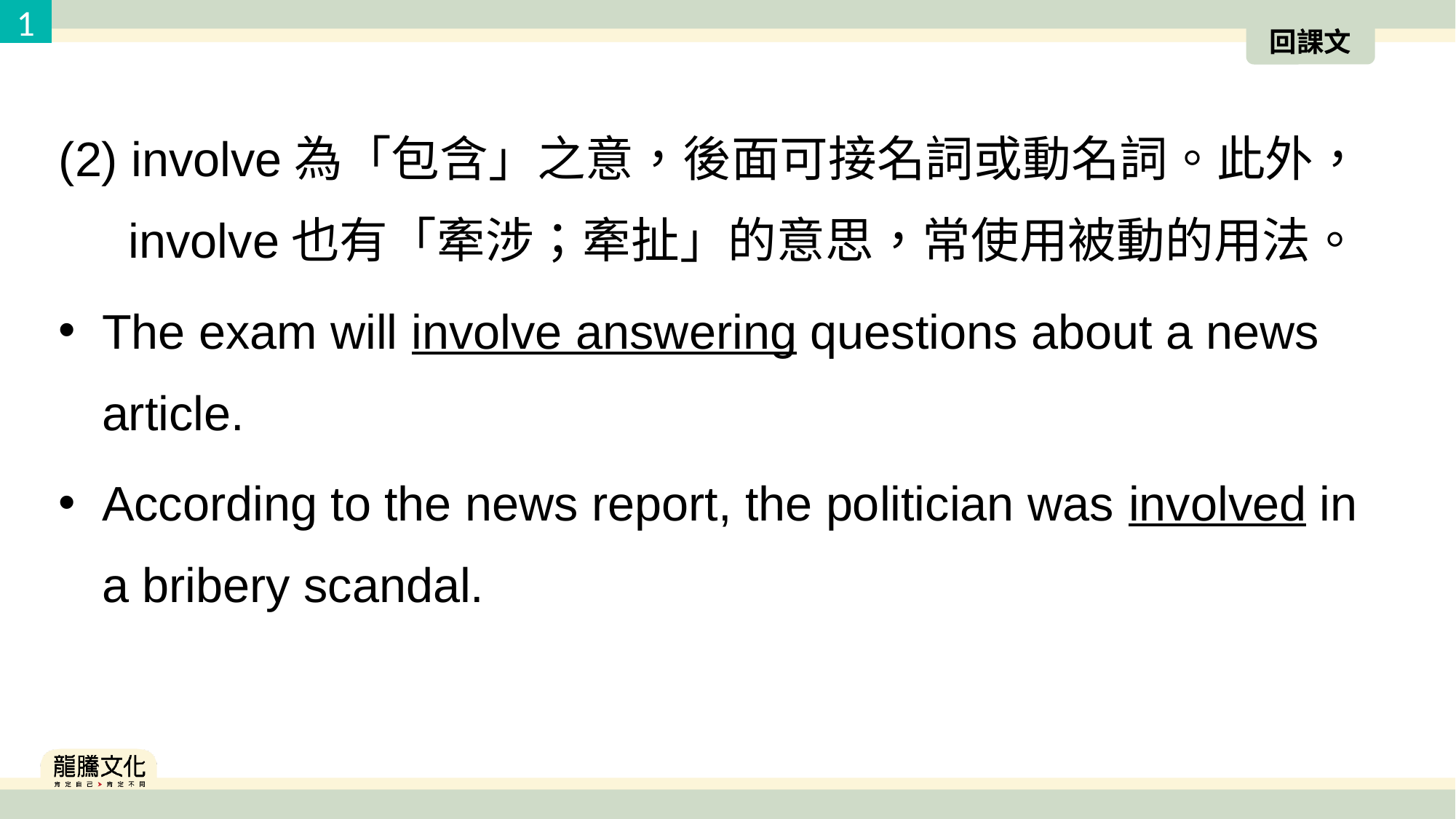

1
回課文
(2) involve為「包含」之意，後面可接名詞或動名詞。此外，involve也有「牽涉；牽扯」的意思，常使用被動的用法。
The exam will involve answering questions about a news article.
According to the news report, the politician was involved in a bribery scandal.